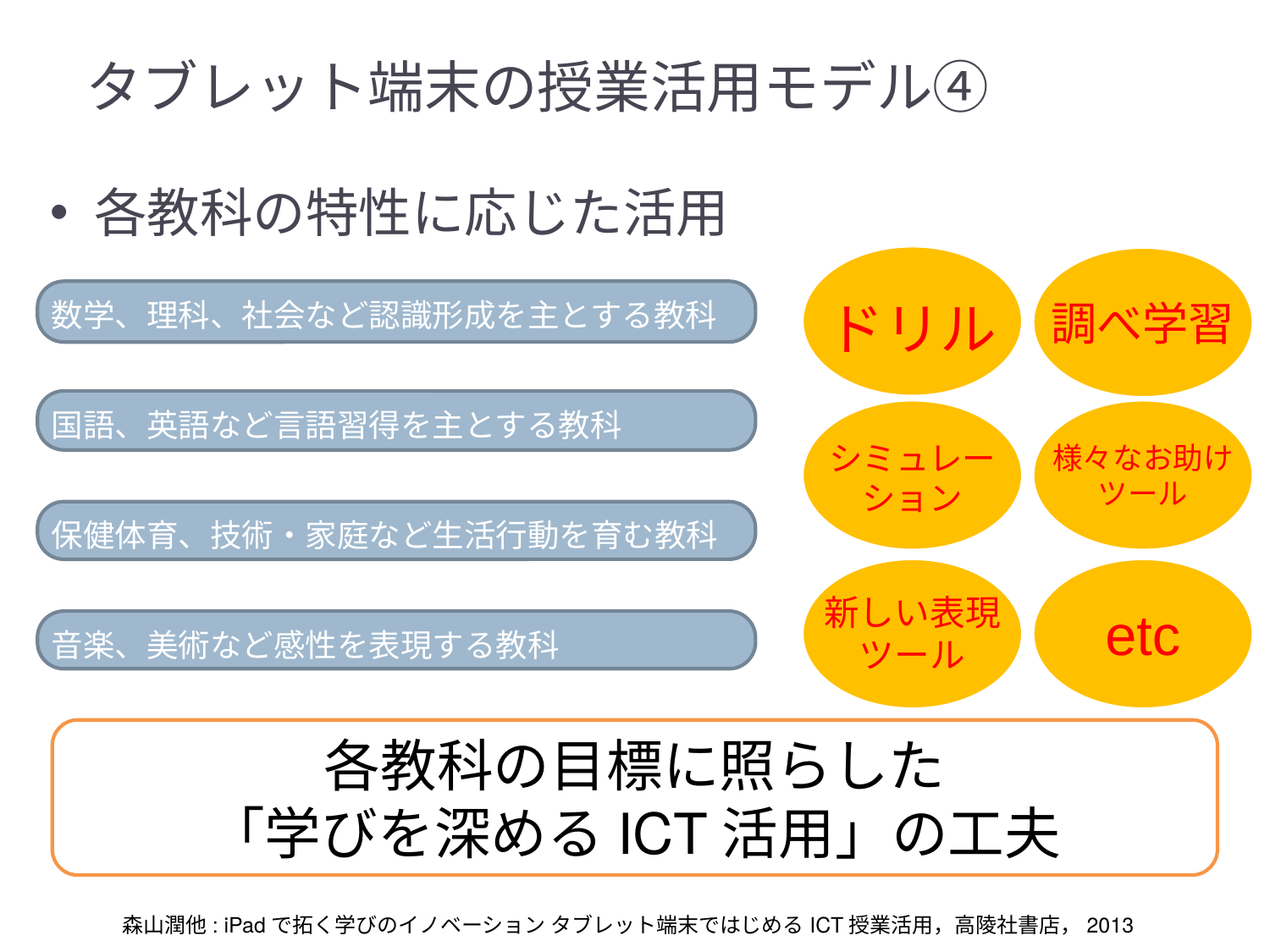

# タブレット端末の授業活用モデル④
各教科の特性に応じた活用

数学、理科、社会など認識形成を主とする教科
ドリル
調べ学習

国語、英語など言語習得を主とする教科

シミュレーション
様々なお助けツール

保健体育、技術・家庭など生活行動を育む教科

新しい表現ツール
etc

音楽、美術など感性を表現する教科
各教科の目標に照らした
「学びを深めるICT活用」の工夫

森山潤他: iPadで拓く学びのイノベーション タブレット端末ではじめるICT授業活用，高陵社書店，2013